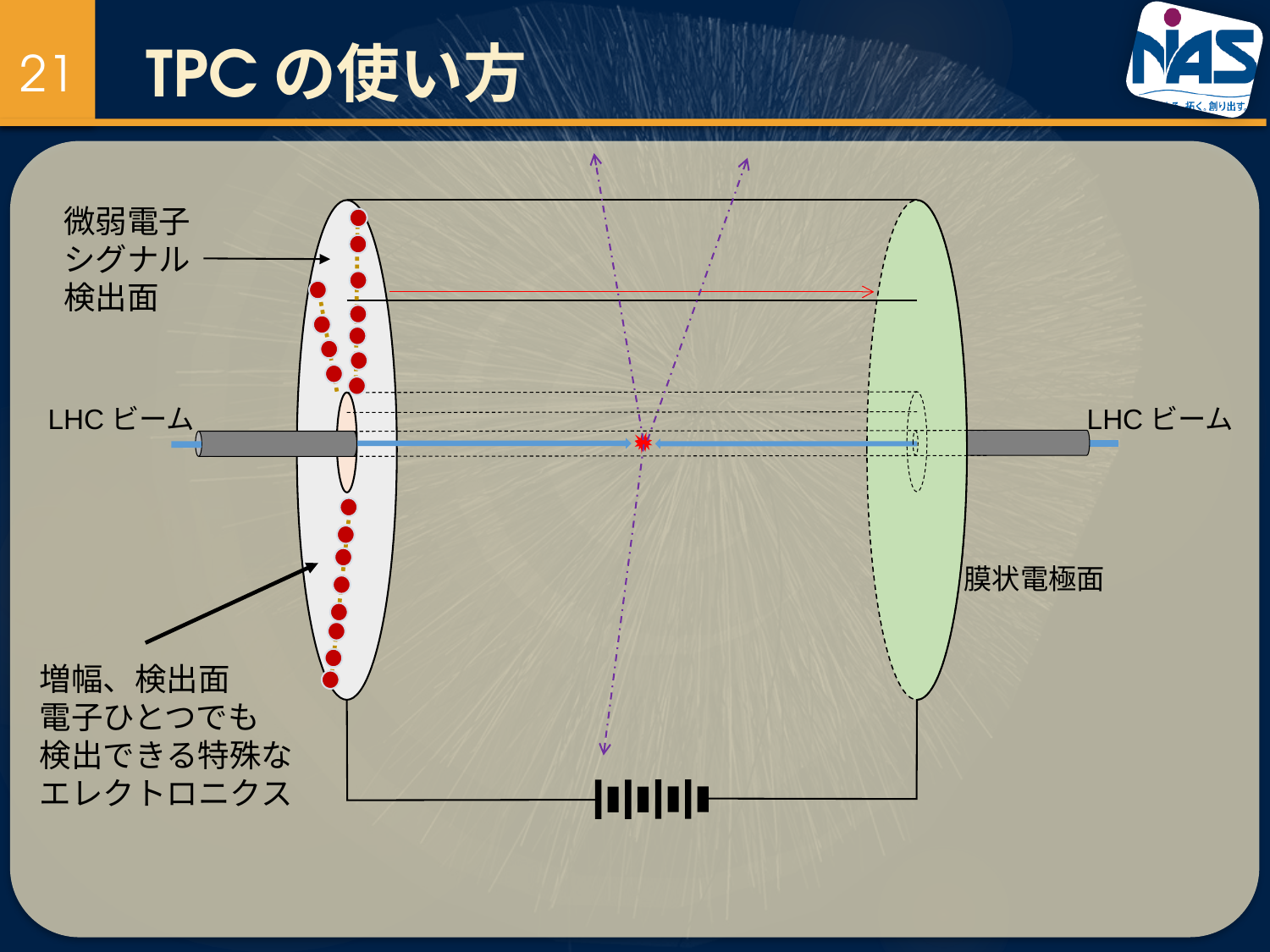

21
# TPCの使い方

微弱電子
シグナル
検出面

LHCビーム
LHCビーム

膜状電極面
増幅、検出面
電子ひとつでも
検出できる特殊なエレクトロニクス